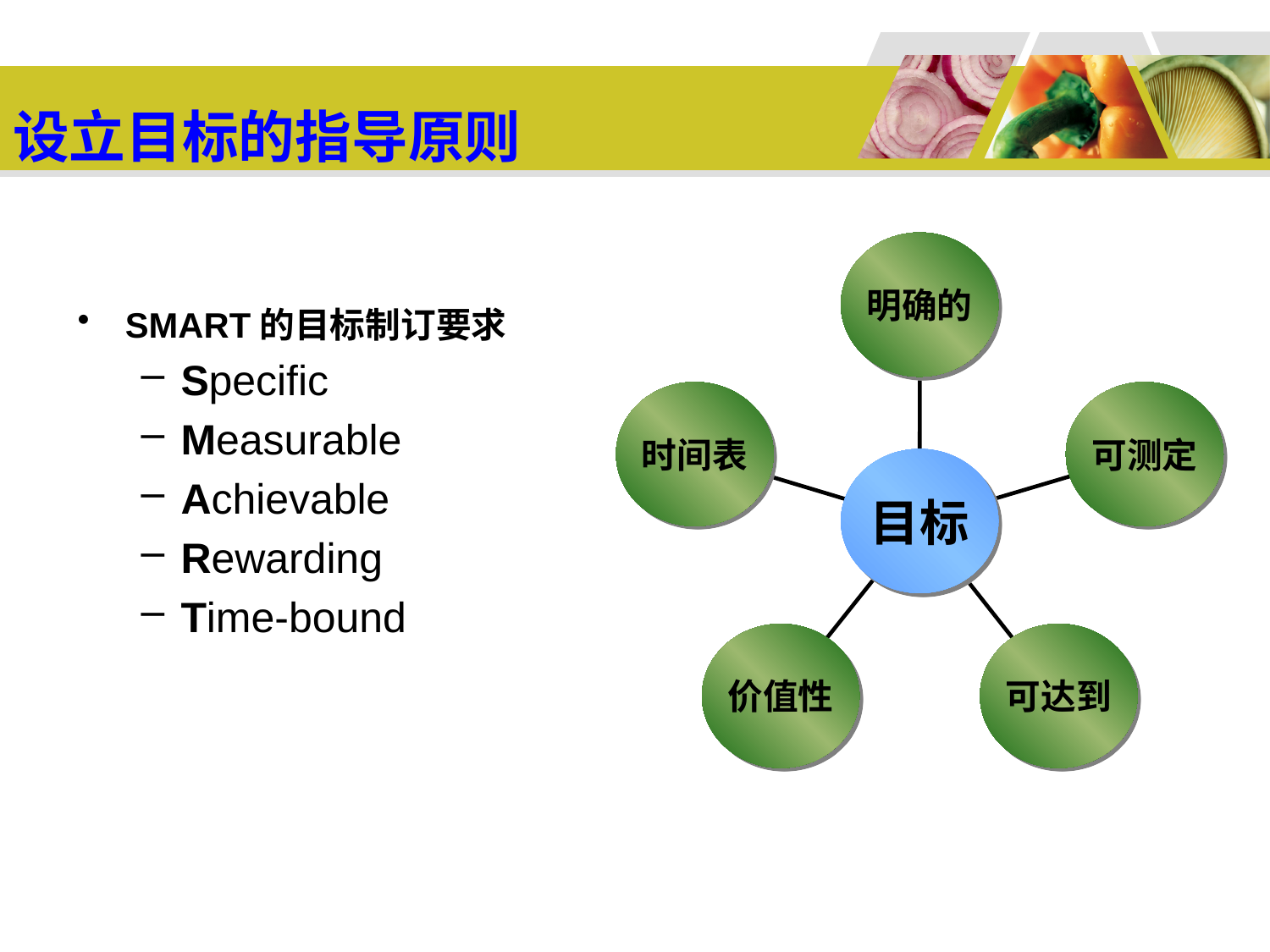

# 设立目标的指导原则

明确的

时间表
可测定
目标

价值性
可达到
SMART的目标制订要求
Specific
Measurable
Achievable
Rewarding
Time-bound